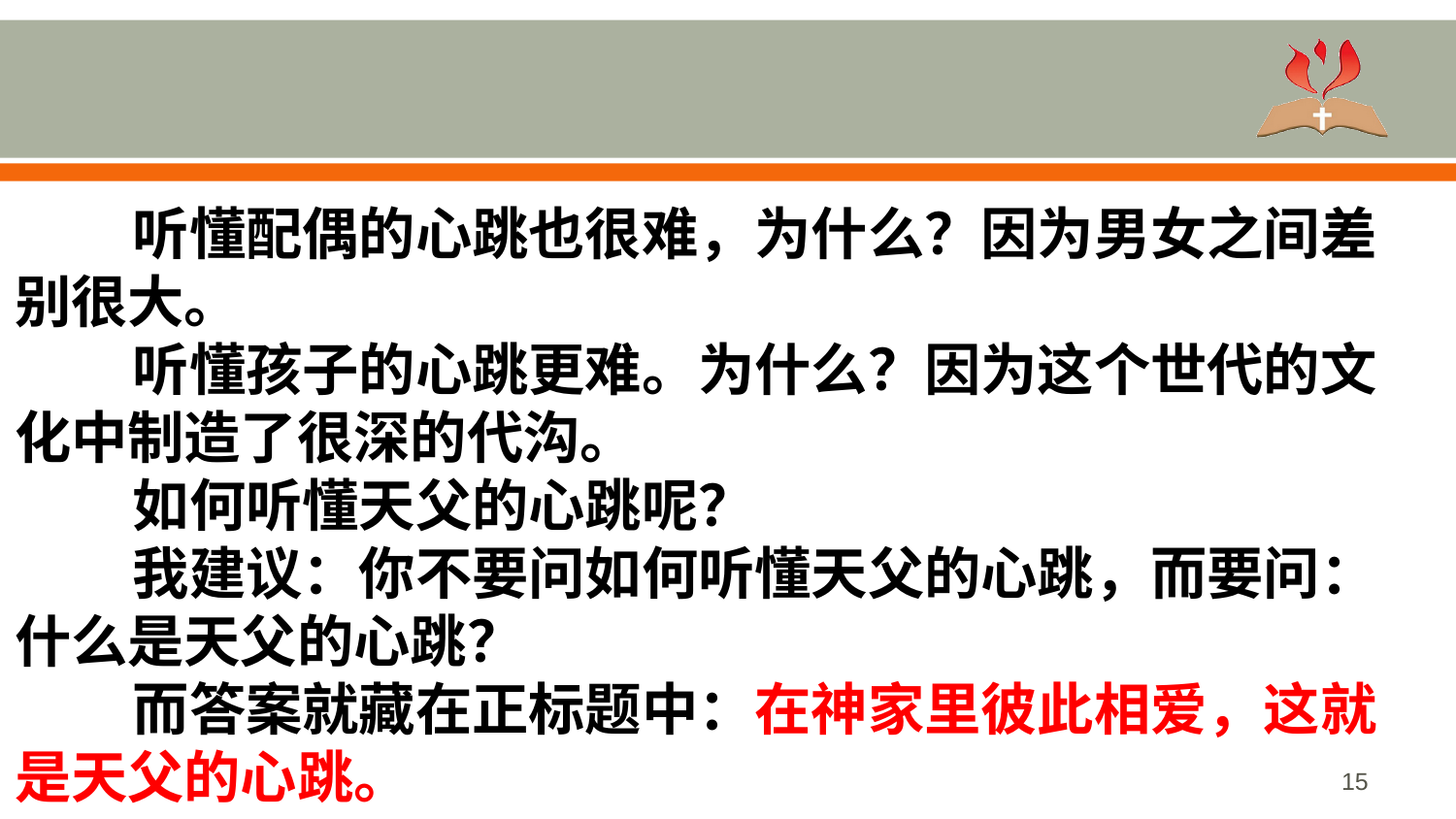

听懂配偶的心跳也很难，为什么？因为男女之间差别很大。
听懂孩子的心跳更难。为什么？因为这个世代的文化中制造了很深的代沟。
如何听懂天父的心跳呢？
我建议：你不要问如何听懂天父的心跳，而要问：什么是天父的心跳？
而答案就藏在正标题中：在神家里彼此相爱，这就是天父的心跳。

15